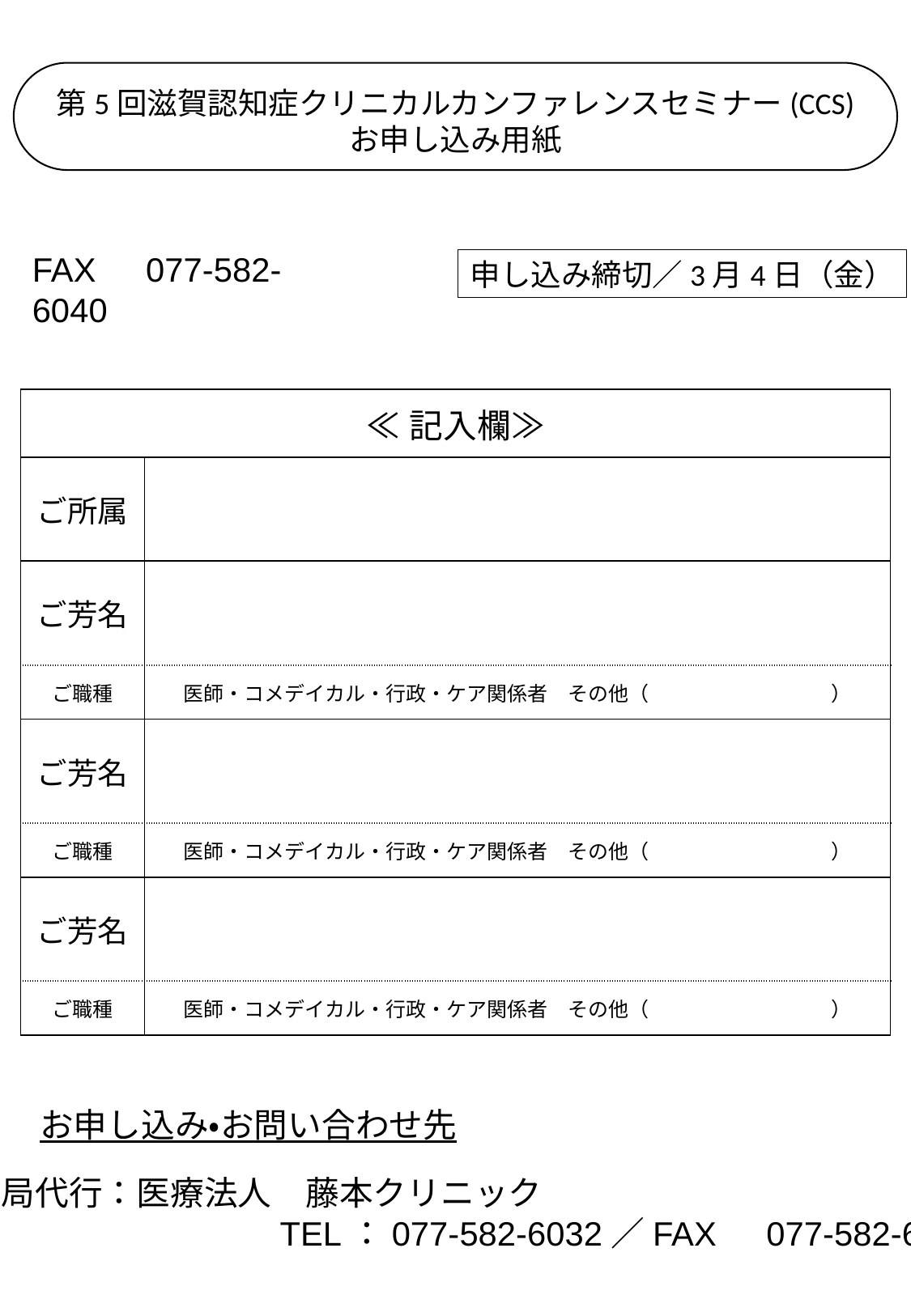

第5回滋賀認知症クリニカルカンファレンスセミナー(CCS)
お申し込み用紙
FAX　077-582-6040
申し込み締切／3月4日（金）
| ≪記入欄≫ |  |
| --- | --- |
| ご所属 |  |
| ご芳名 |  |
| ご職種 | 医師・コメデイカル・行政・ケア関係者　その他（　　　　　　　　　） |
| ご芳名 |  |
| ご職種 | 医師・コメデイカル・行政・ケア関係者　その他（　　　　　　　　　） |
| ご芳名 |  |
| ご職種 | 医師・コメデイカル・行政・ケア関係者　その他（　　　　　　　　　） |
お申し込み・お問い合わせ先
事務局代行：医療法人　藤本クリニック
　　　　　　　　　　TEL：077-582-6032／FAX　077-582-6040